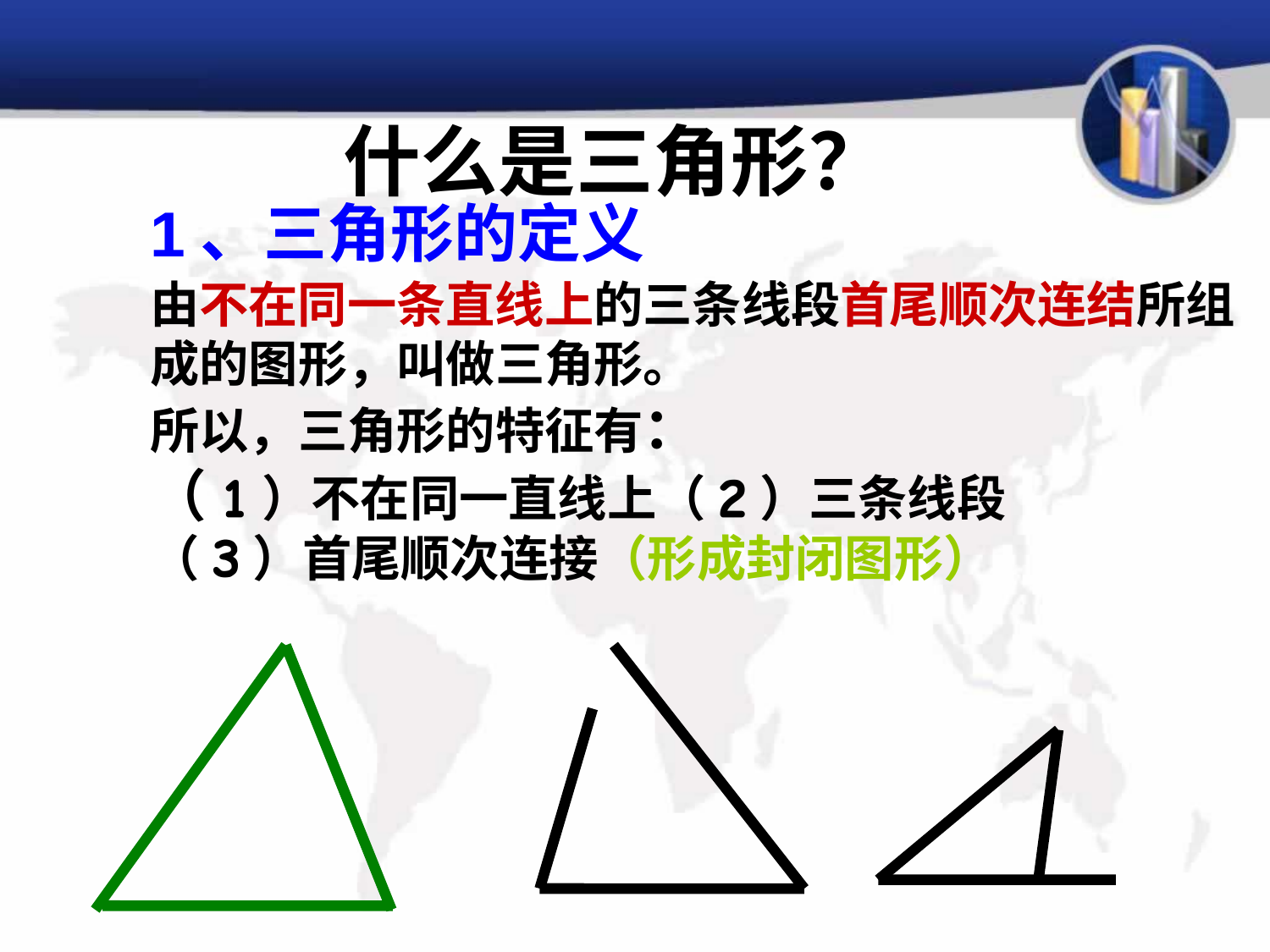

什么是三角形？
1、三角形的定义                                    由不在同一条直线上的三条线段首尾顺次连结所组成的图形，叫做三角形。
所以，三角形的特征有：
（1）不在同一直线上（2）三条线段
（3）首尾顺次连接（形成封闭图形）